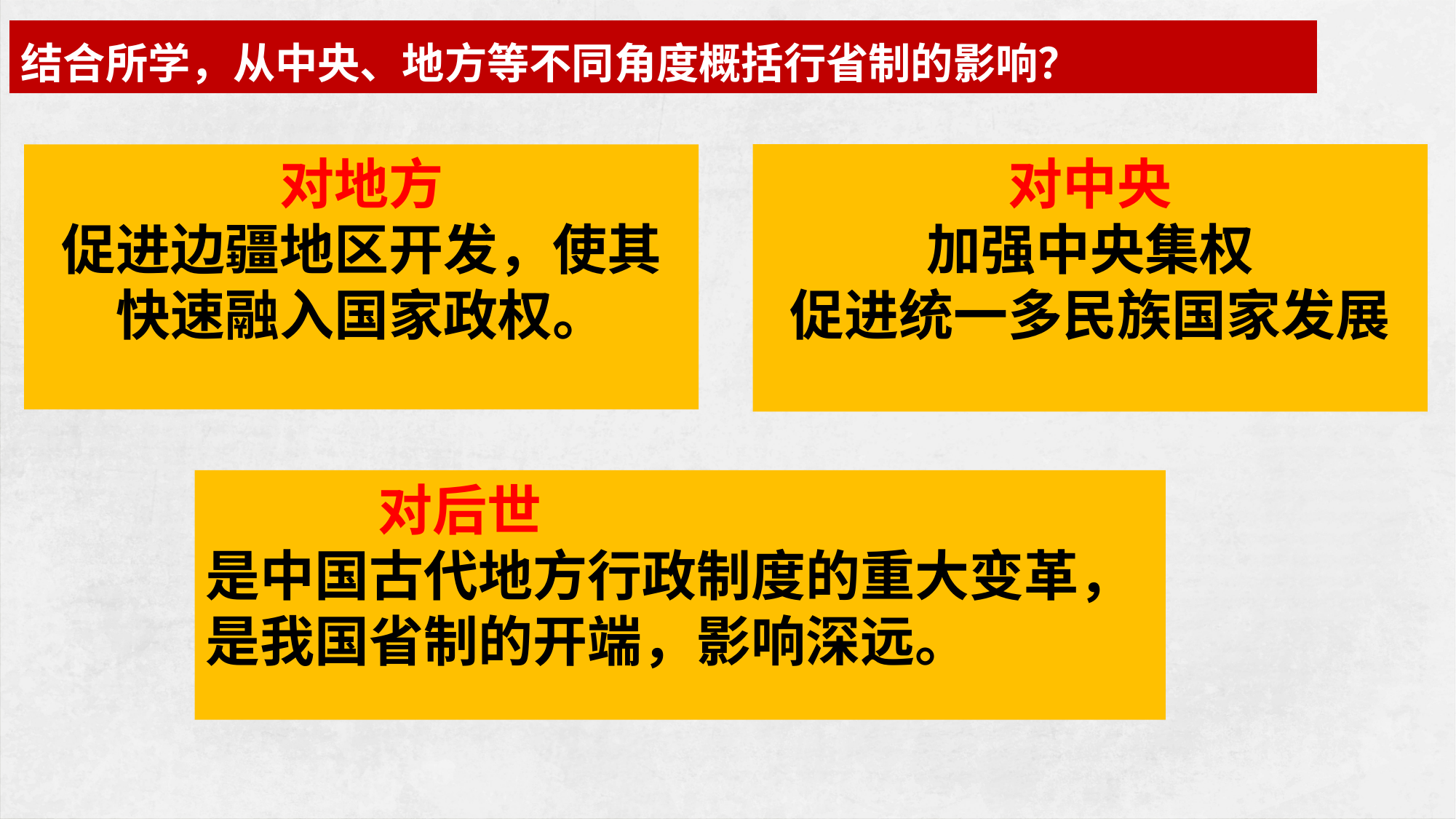

结合所学，从中央、地方等不同角度概括行省制的影响？
对地方
促进边疆地区开发，使其快速融入国家政权。
对中央
加强中央集权
促进统一多民族国家发展

                    对后世
是中国古代地方行政制度的重大变革，是我国省制的开端，影响深远。